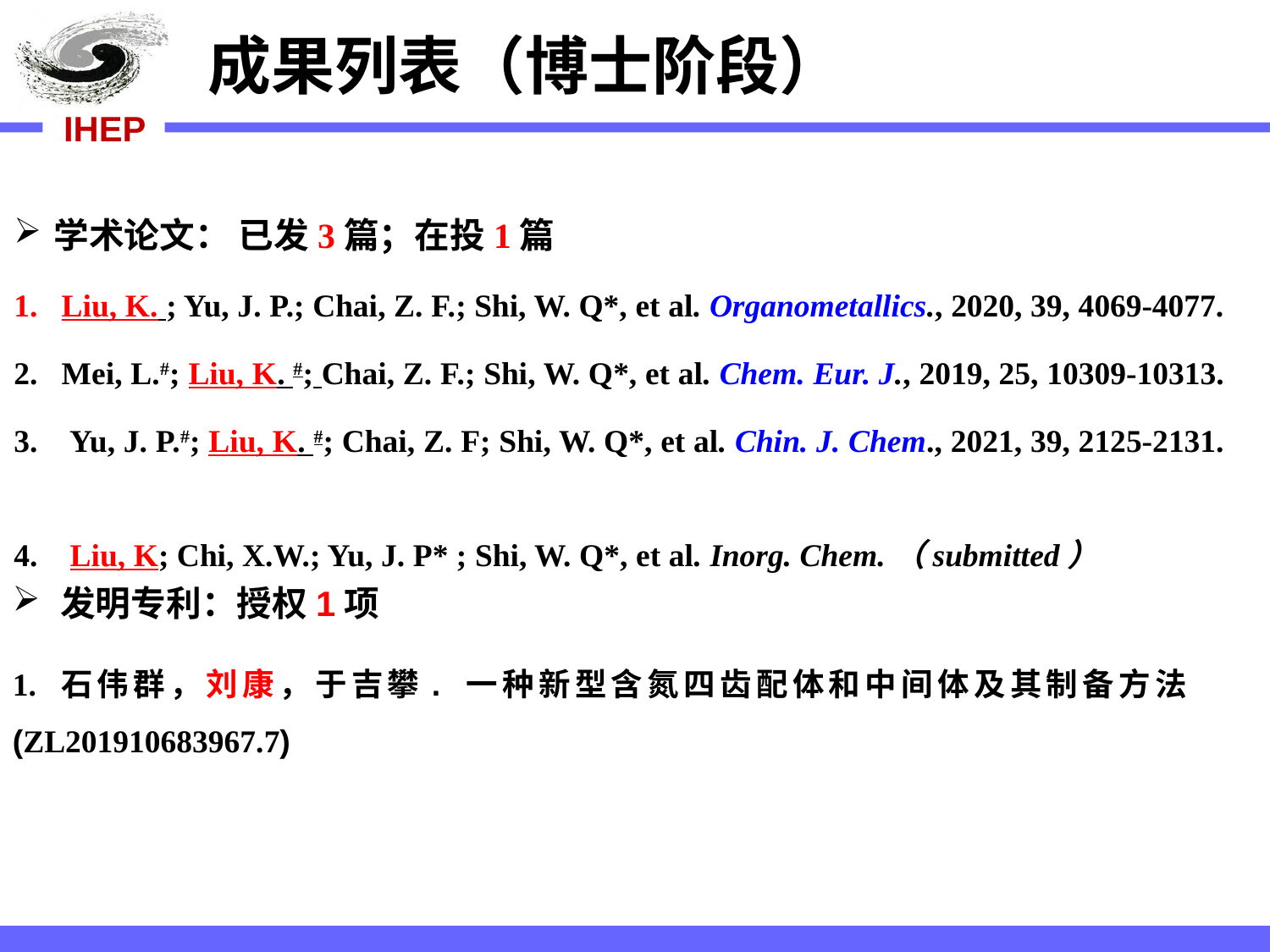

成果列表（博士阶段）
学术论文： 已发3篇；在投1篇
Liu, K. ; Yu, J. P.; Chai, Z. F.; Shi, W. Q*, et al. Organometallics., 2020, 39, 4069-4077.
Mei, L.#; Liu, K. #; Chai, Z. F.; Shi, W. Q*, et al. Chem. Eur. J., 2019, 25, 10309-10313.
3.    Yu, J. P.#; Liu, K. #; Chai, Z. F; Shi, W. Q*, et al. Chin. J. Chem., 2021, 39, 2125-2131.
4.    Liu, K; Chi, X.W.; Yu, J. P* ; Shi, W. Q*, et al. Inorg. Chem.（submitted）
发明专利：授权1项
1. 石伟群，刘康，于吉攀. 一种新型含氮四齿配体和中间体及其制备方法 (ZL201910683967.7)